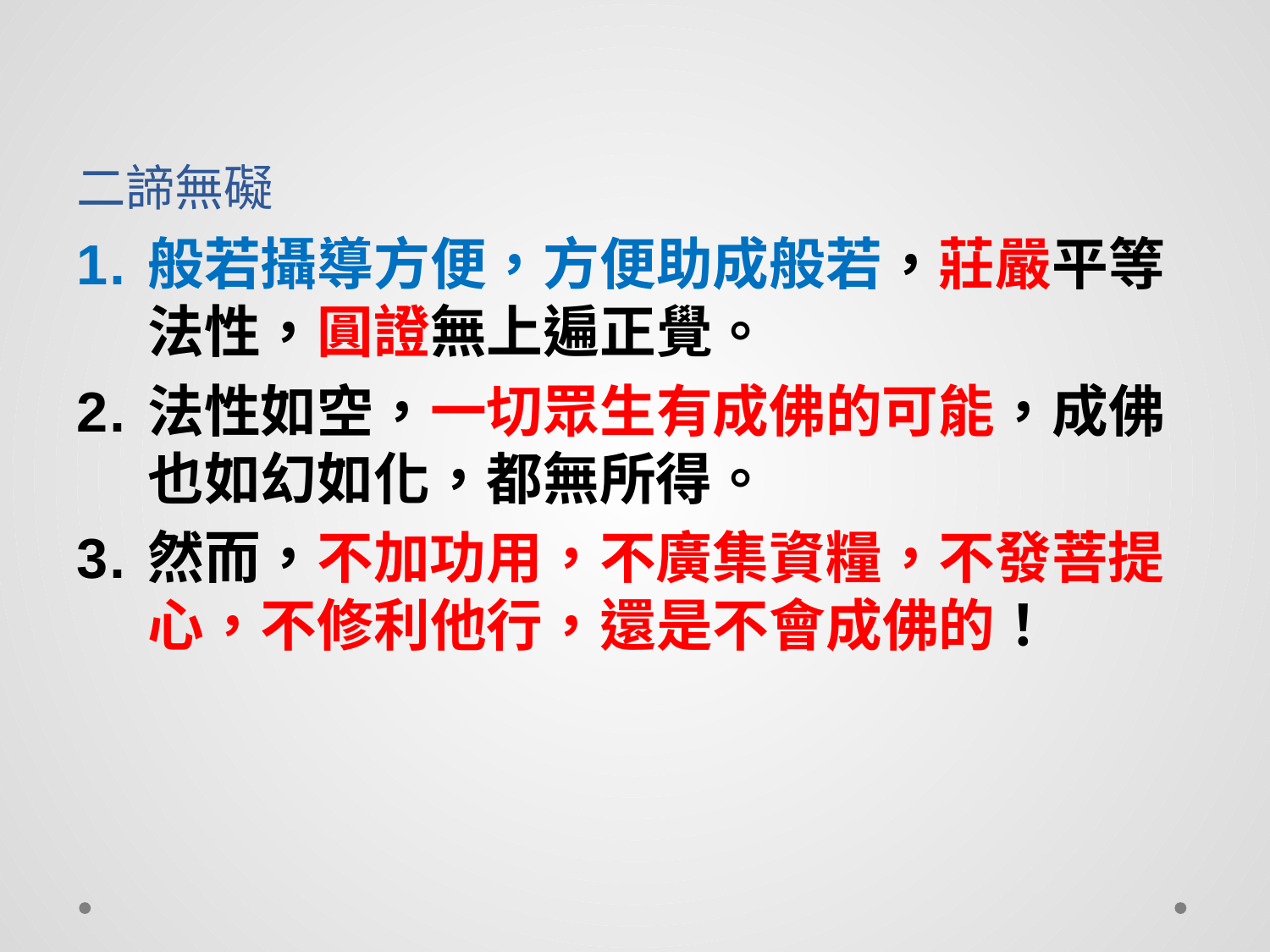

# 二諦無礙
般若攝導方便，方便助成般若，莊嚴平等法性，圓證無上遍正覺。
法性如空，一切眾生有成佛的可能，成佛也如幻如化，都無所得。
然而，不加功用，不廣集資糧，不發菩提心，不修利他行，還是不會成佛的！